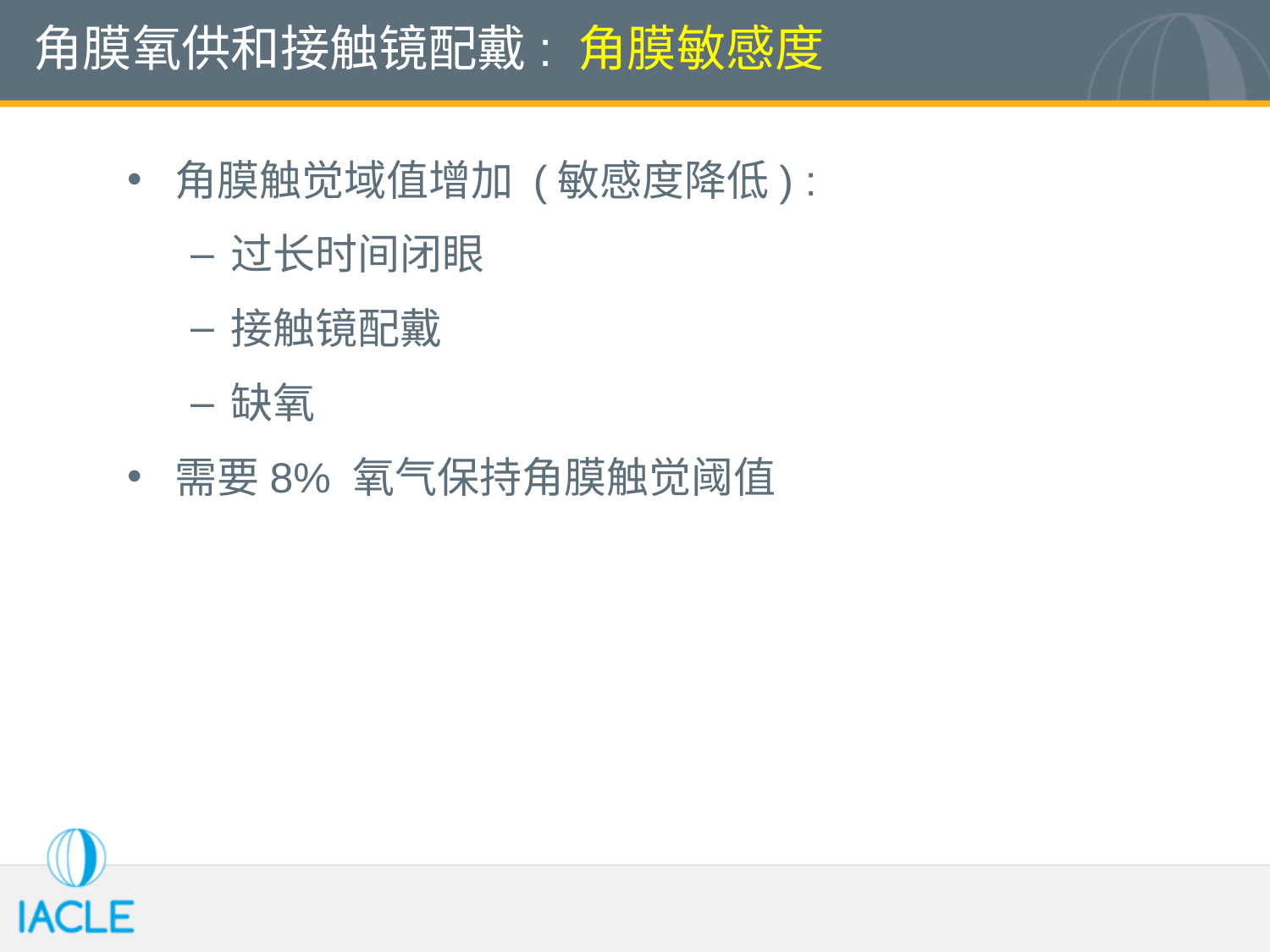

角膜氧供和接触镜配戴: 角膜敏感度
角膜触觉域值增加 (敏感度降低) :
过长时间闭眼
接触镜配戴
缺氧
需要8% 氧气保持角膜触觉阈值